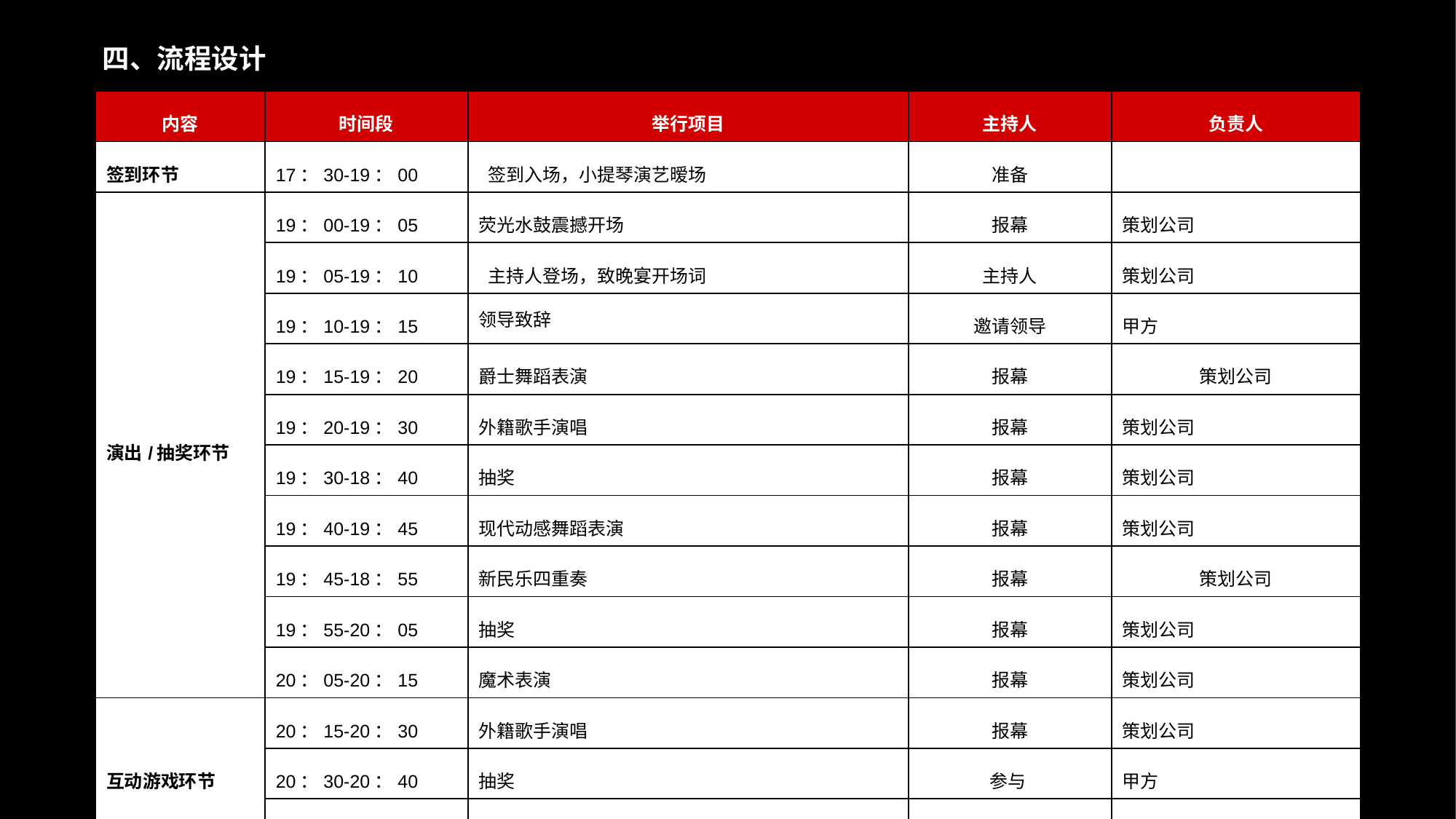

四、流程设计
| 内容 | 时间段 | 举行项目 | 主持人 | 负责人 |
| --- | --- | --- | --- | --- |
| 签到环节 | 17：30-19：00 | 签到入场，小提琴演艺暧场 | 准备 |  |
| 演出/抽奖环节 | 19：00-19：05 | 荧光水鼓震撼开场 | 报幕 | 策划公司 |
|  | 19：05-19：10 | 主持人登场，致晚宴开场词 | 主持人 | 策划公司 |
|  | 19：10-19：15 | 领导致辞 | 邀请领导 | 甲方 |
|  | 19：15-19：20 | 爵士舞蹈表演 | 报幕 | 策划公司 |
|  | 19：20-19：30 | 外籍歌手演唱 | 报幕 | 策划公司 |
|  | 19：30-18：40 | 抽奖 | 报幕 | 策划公司 |
|  | 19：40-19：45 | 现代动感舞蹈表演 | 报幕 | 策划公司 |
|  | 19：45-18：55 | 新民乐四重奏 | 报幕 | 策划公司 |
|  | 19：55-20：05 | 抽奖 | 报幕 | 策划公司 |
|  | 20：05-20：15 | 魔术表演 | 报幕 | 策划公司 |
| 互动游戏环节 | 20：15-20：30 | 外籍歌手演唱 | 报幕 | 策划公司 |
|  | 20：30-20：40 | 抽奖 | 参与 | 甲方 |
|  | 20：40-20：50 | 互动游戏：结对而行 | 参与 | 甲方 |